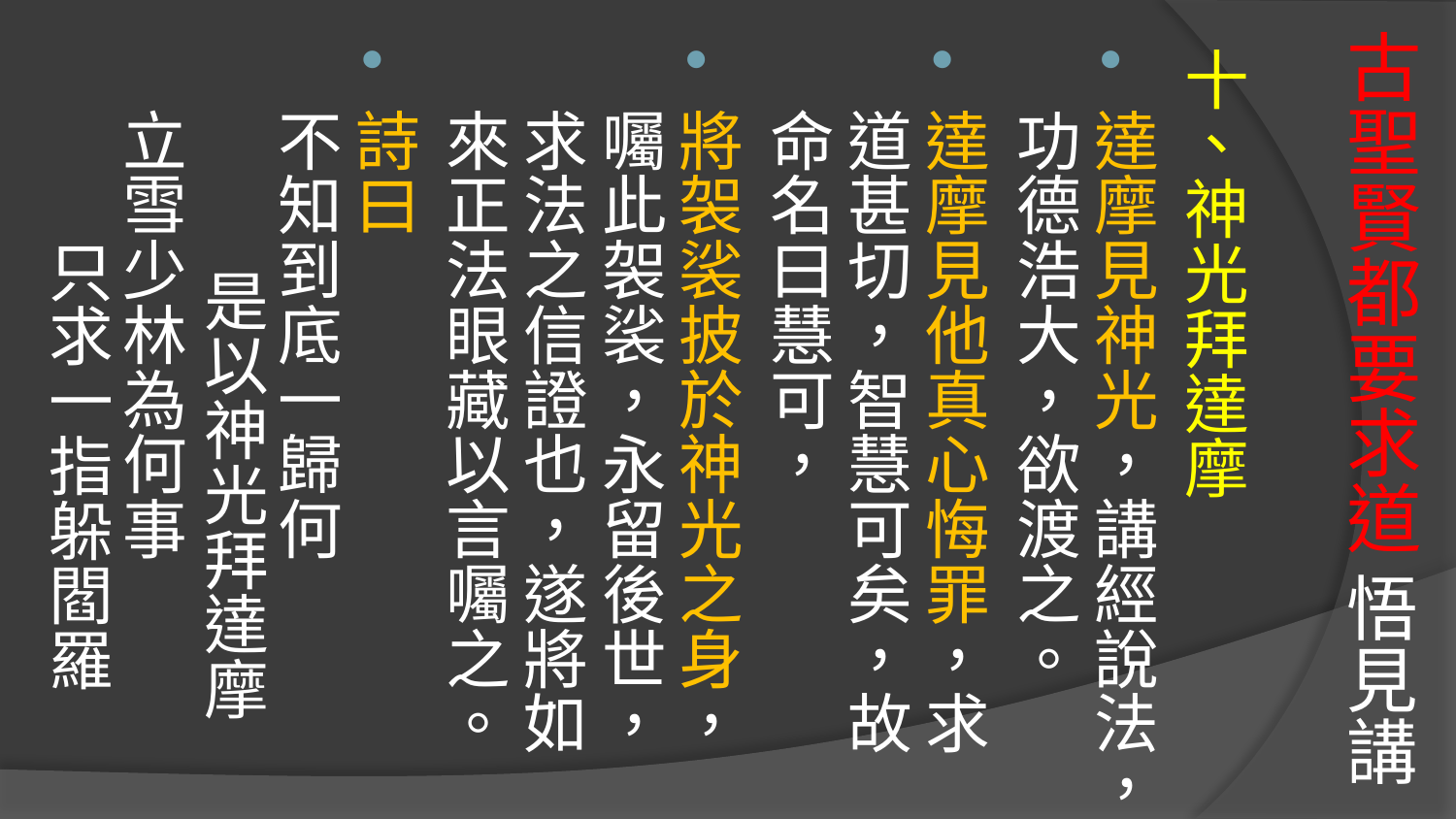

# 古聖賢都要求道 悟見講
十、神光拜達摩
達摩見神光，講經說法，功德浩大，欲渡之。
達摩見他真心悔罪，求道甚切，智慧可矣，故命名曰慧可，
將袈裟披於神光之身，囑此袈裟，永留後世，求法之信證也，遂將如來正法眼藏以言囑之。
詩曰 
不知到底一歸何 　                     是以神光拜達摩
立雪少林為何事                         只求一指躲閻羅